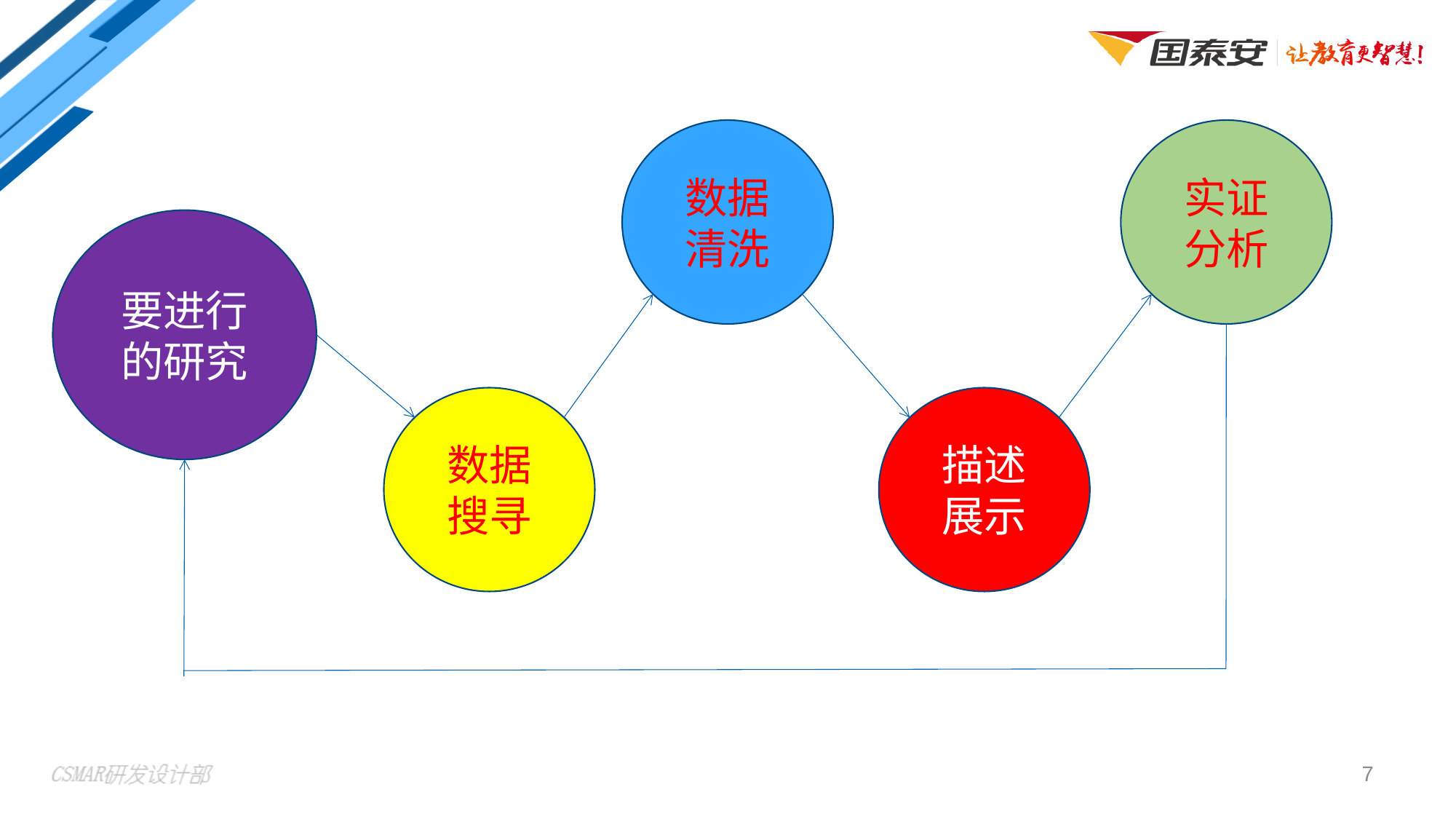

数据
清洗
实证
分析
要进行的研究
数据
搜寻
描述
展示
7